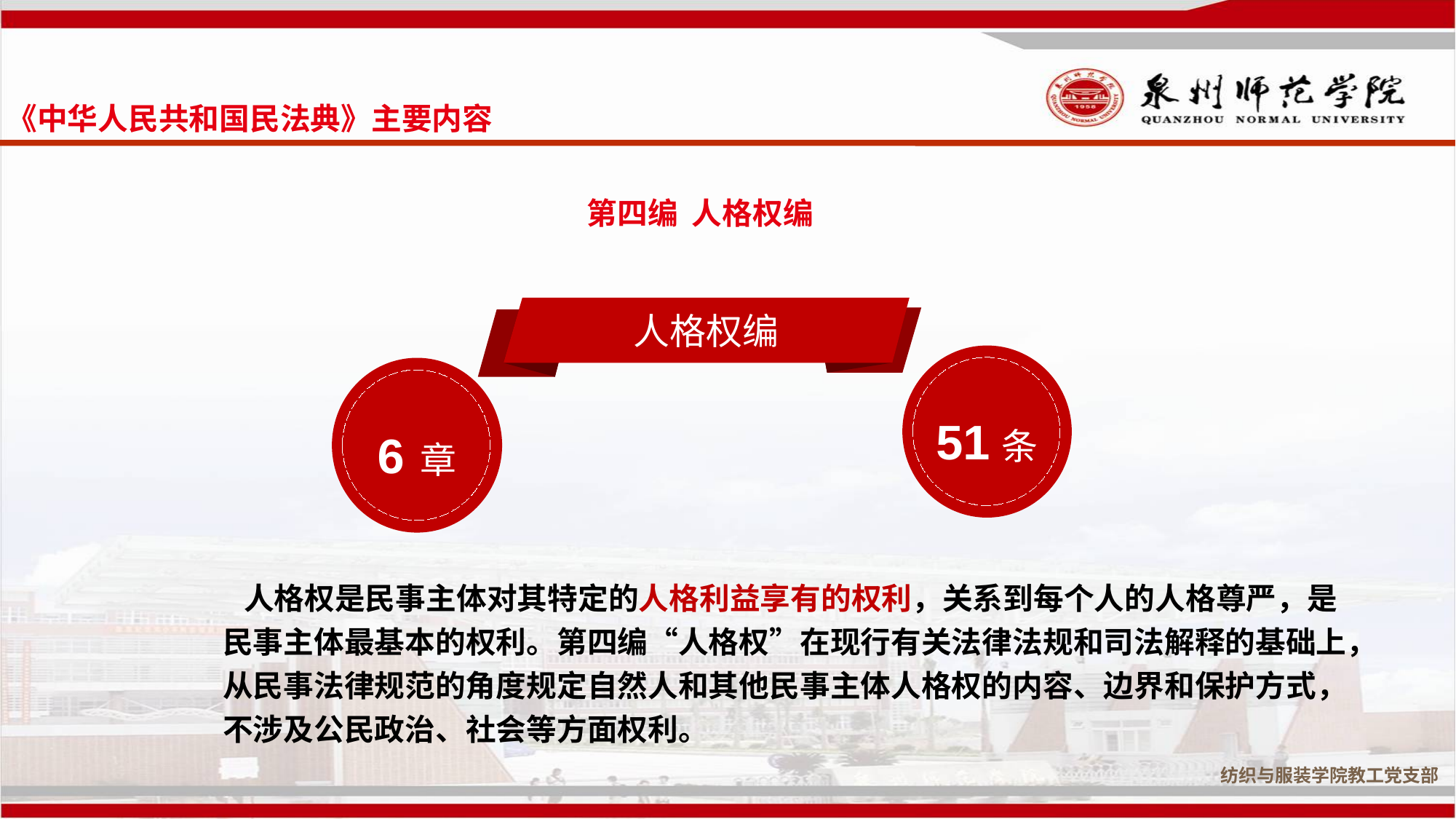

《中华人民共和国民法典》主要内容
第四编  人格权编

人格权编

51条

6章
  人格权是民事主体对其特定的人格利益享有的权利，关系到每个人的人格尊严，是民事主体最基本的权利。第四编“人格权”在现行有关法律法规和司法解释的基础上，从民事法律规范的角度规定自然人和其他民事主体人格权的内容、边界和保护方式，不涉及公民政治、社会等方面权利。
纺织与服装学院教工党支部